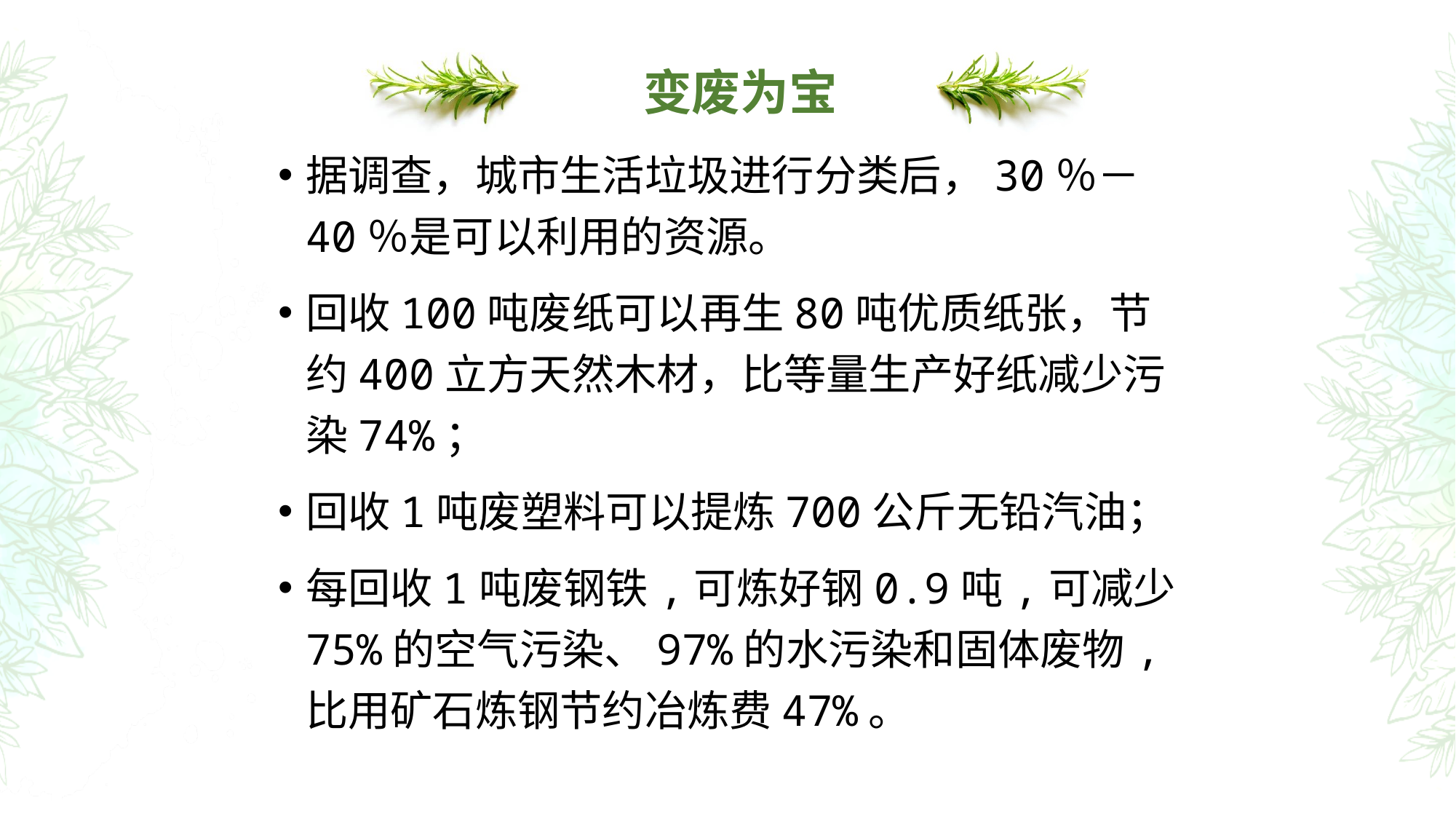

# 变废为宝
据调查，城市生活垃圾进行分类后，30％－40％是可以利用的资源。
回收100吨废纸可以再生80吨优质纸张，节约400立方天然木材，比等量生产好纸减少污染74%；
回收1吨废塑料可以提炼700公斤无铅汽油；
每回收1吨废钢铁,可炼好钢0.9吨,可减少75%的空气污染、97%的水污染和固体废物,比用矿石炼钢节约冶炼费47%。